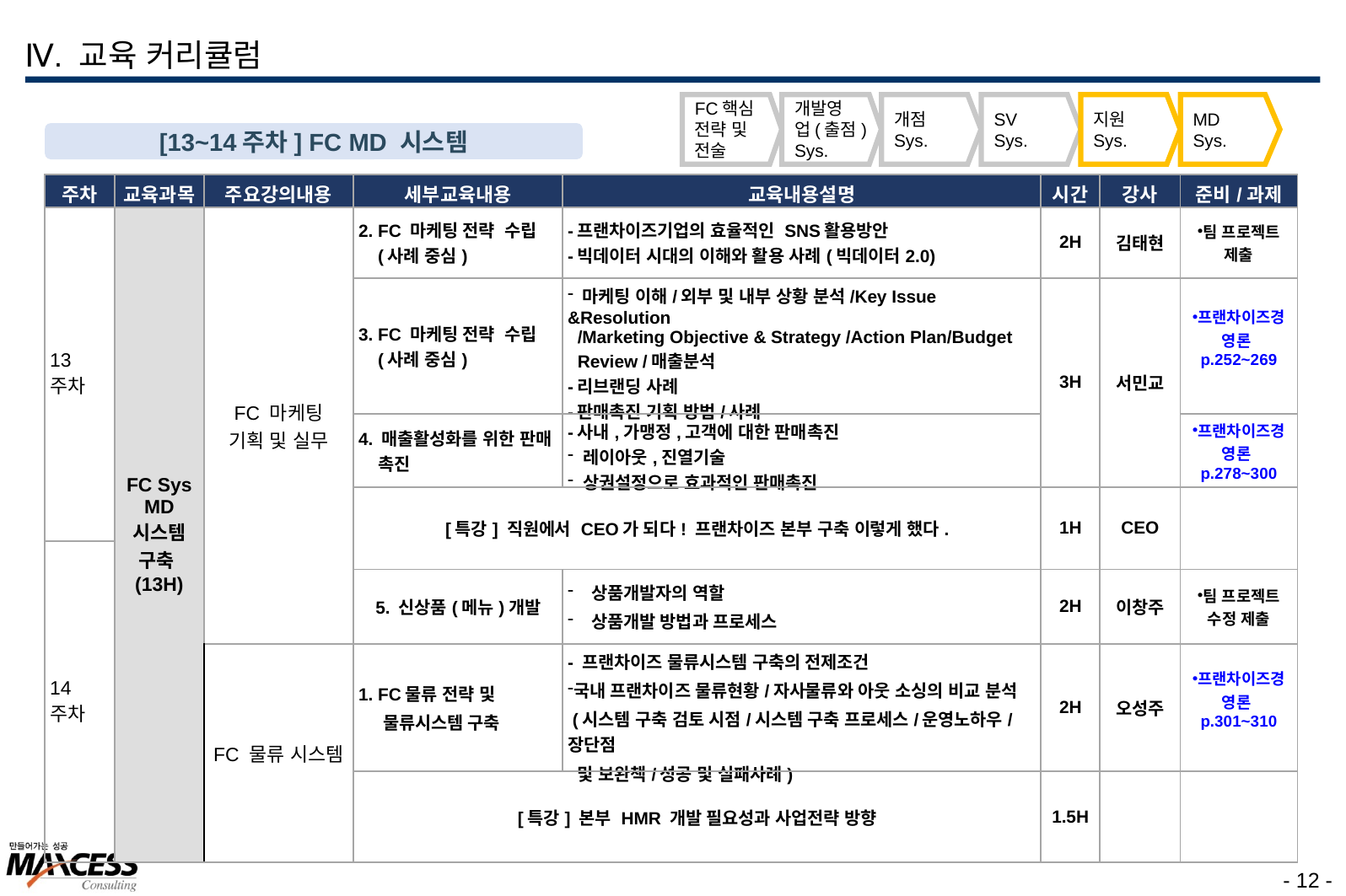

Ⅳ. 교육 커리큘럼
FC핵심
전략 및
전술
개발영
업(출점)
Sys.
개점
Sys.
SV
Sys.
지원
Sys.
MD
Sys.
[13~14주차] FC MD 시스템
| 주차 | 교육과목 | 주요강의내용 | 세부교육내용 | 교육내용설명 | 시간 | 강사 | 준비/과제 |
| --- | --- | --- | --- | --- | --- | --- | --- |
| 13주차 | FC Sys MD 시스템 구축(13H) | FC 마케팅 기획 및 실무 | 2. FC 마케팅 전략 수립 (사례 중심) | -프랜차이즈기업의 효율적인 SNS활용방안 -빅데이터 시대의 이해와 활용 사례(빅데이터2.0) | 2H | 김태현 | 팀 프로젝트 제출 |
|  |  |  | 3. FC 마케팅 전략 수립 (사례 중심) | 마케팅 이해/외부 및 내부 상황 분석/Key Issue &Resolution /Marketing Objective & Strategy /Action Plan/Budget Review /매출분석 -리브랜딩 사례 -판매촉진 기획 방법/사례 | 3H | 서민교 | 프랜차이즈경영론p.252~269 |
|  |  |  | 4. 매출활성화를 위한 판매 촉진 | -사내,가맹정,고객에 대한 판매촉진 레이아웃,진열기술 상권설정으로 효과적인 판매촉진 |  |  | 프랜차이즈경영론p.278~300 |
|  |  |  | [특강] 직원에서 CEO가 되다! 프랜차이즈 본부 구축 이렇게 했다. |  | 1H | CEO |  |
| 14주차 |  |  | 5. 신상품(메뉴)개발 | 상품개발자의 역할 상품개발 방법과 프로세스 | 2H | 이창주 | 팀 프로젝트 수정 제출 |
|  |  |  | 5. 신상품(메뉴)개발 | 상품개발자의 역할 상품개발 방법과 프로세스 | 2H | 이창주 | 팀 프로젝트 수정 제출 |
|  |  | FC 물류 시스템 | 1. FC물류 전략 및 물류시스템 구축 | - 프랜차이즈 물류시스템 구축의 전제조건 국내 프랜차이즈 물류현황/자사물류와 아웃 소싱의 비교 분석 (시스템 구축 검토 시점/시스템 구축 프로세스/운영노하우/장단점 및 보완책/성공 및 실패사례) | 2H | 오성주 | 프랜차이즈경영론p.301~310 |
|  |  |  | [특강] 본부 HMR 개발 필요성과 사업전략 방향 |  | 1.5H |  |  |
- 12 -